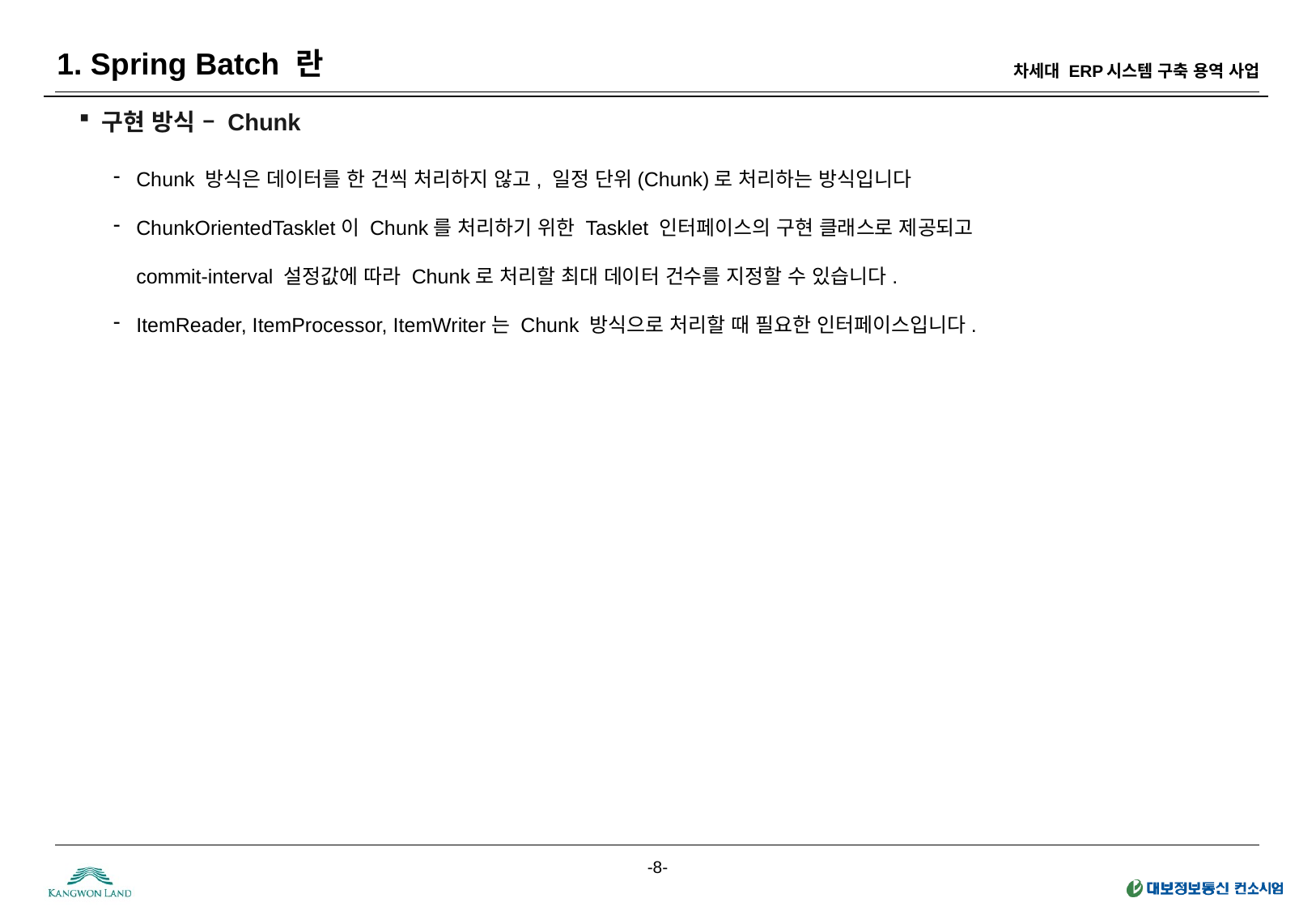

1. Spring Batch 란
구현 방식 – Chunk

Chunk 방식은 데이터를 한 건씩 처리하지 않고, 일정 단위(Chunk)로 처리하는 방식입니다
ChunkOrientedTasklet이 Chunk를 처리하기 위한 Tasklet 인터페이스의 구현 클래스로 제공되고
commit-interval 설정값에 따라 Chunk로 처리할 최대 데이터 건수를 지정할 수 있습니다.
ItemReader, ItemProcessor, ItemWriter는 Chunk 방식으로 처리할 때 필요한 인터페이스입니다.